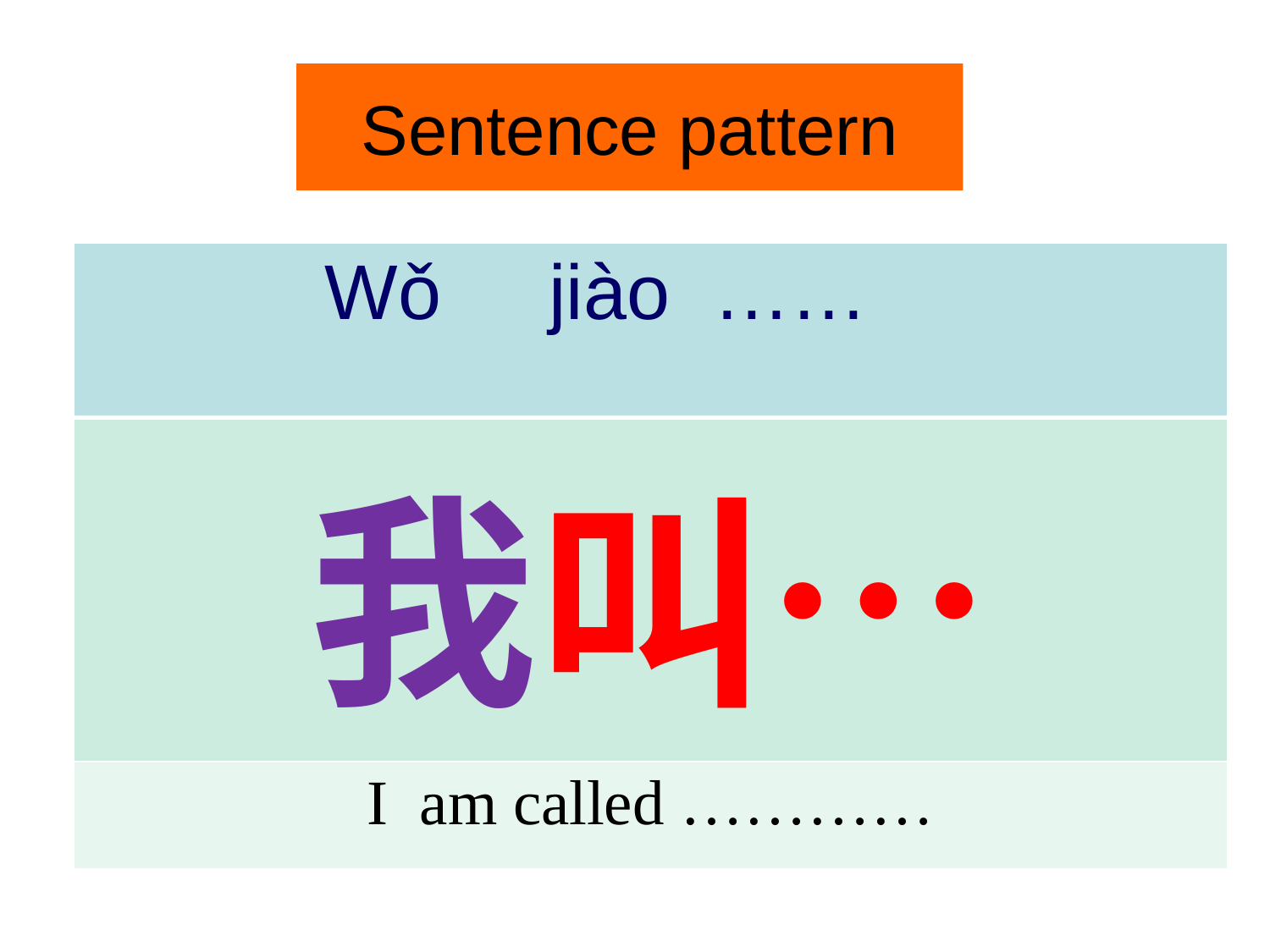

# Sentence pattern
| Wǒ jiào …… |
| --- |
| 我叫… |
| I am called ………… |